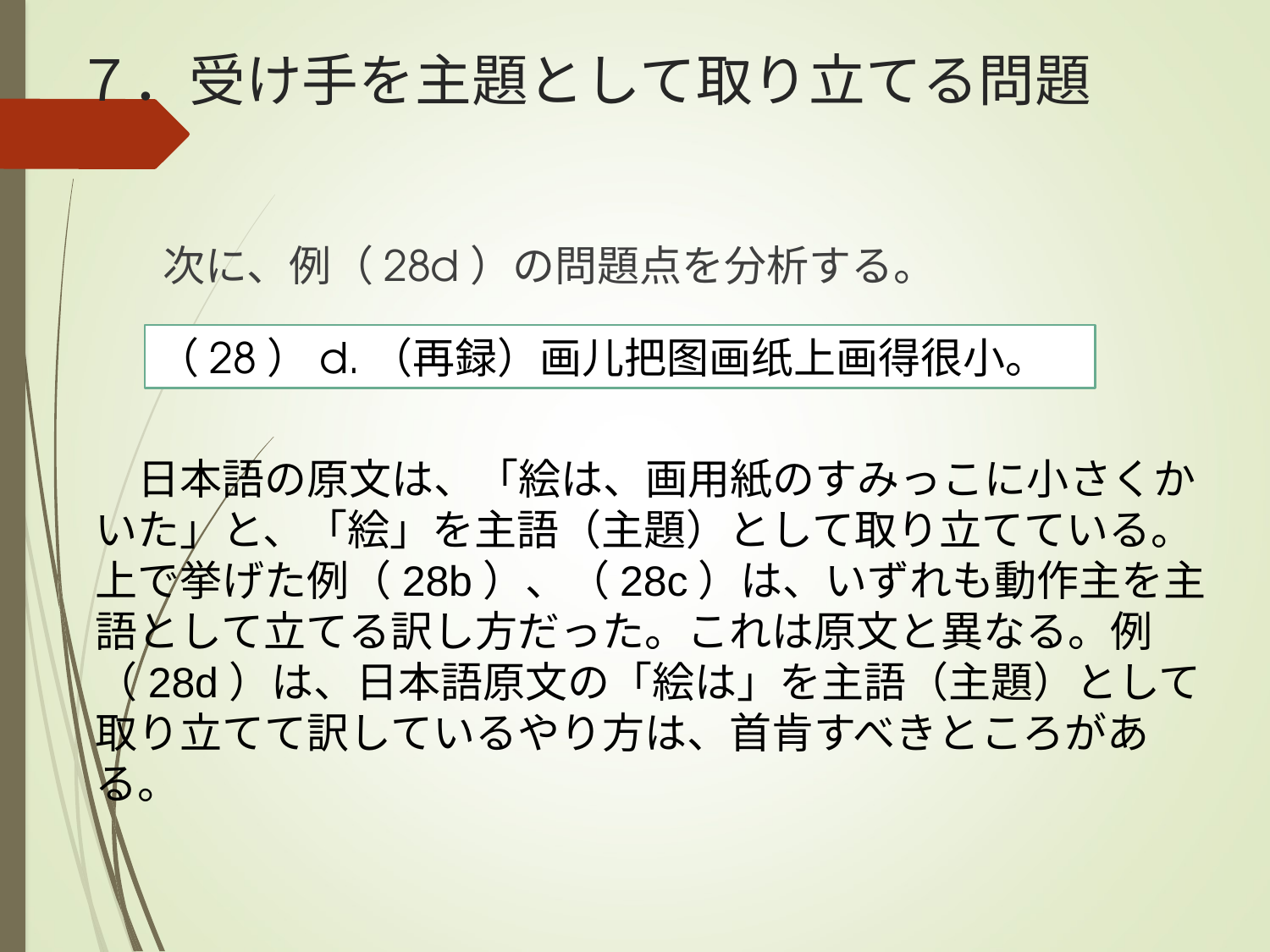

# ７．受け手を主題として取り立てる問題
　　次に、例（28d）の問題点を分析する。
（28）d.（再録）画儿把图画纸上画得很小。
　日本語の原文は、「絵は、画用紙のすみっこに小さくかいた」と、「絵」を主語（主題）として取り立てている。上で挙げた例（28b）、（28c）は、いずれも動作主を主語として立てる訳し方だった。これは原文と異なる。例（28d）は、日本語原文の「絵は」を主語（主題）として取り立てて訳しているやり方は、首肯すべきところがある。